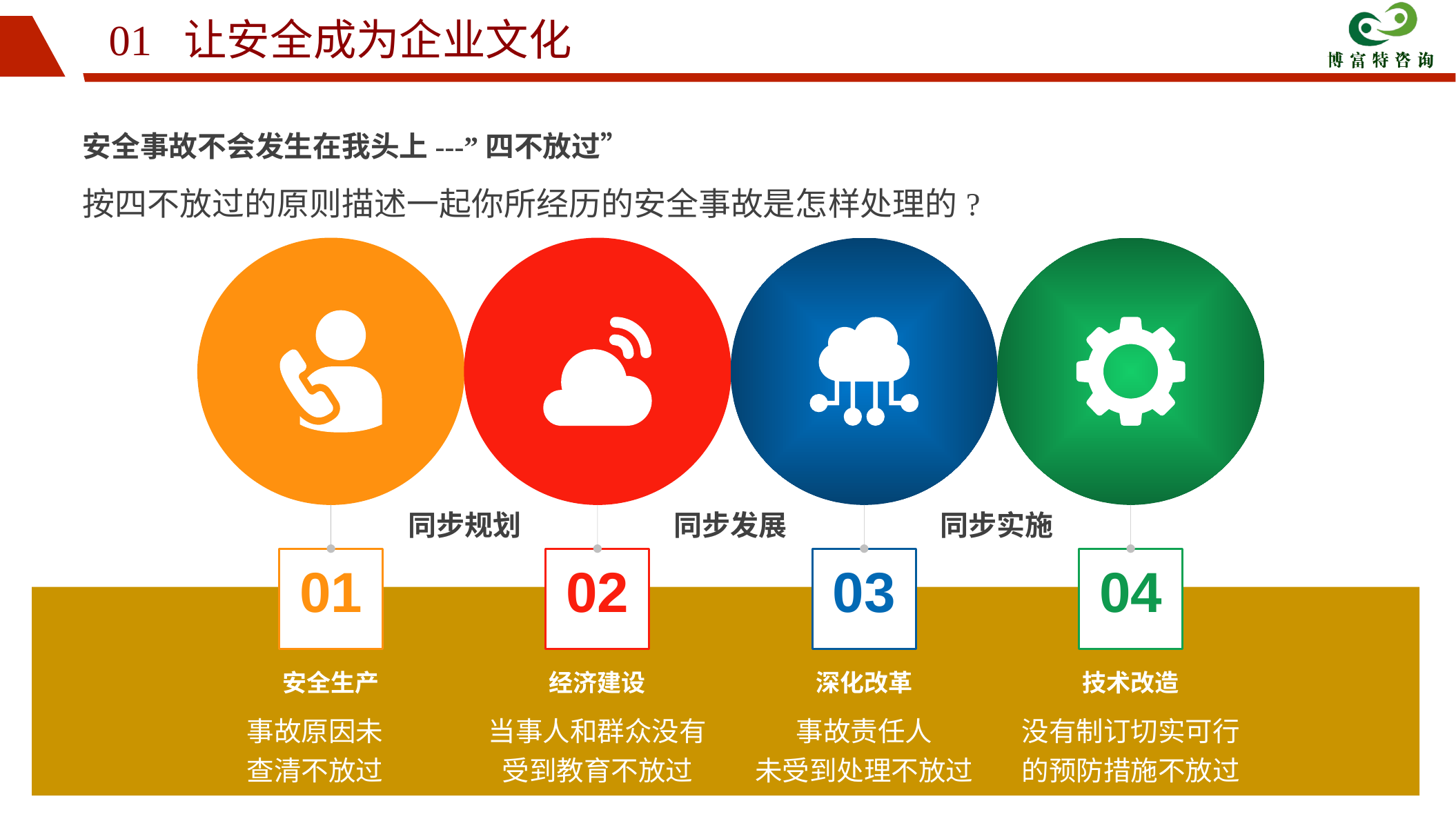

01  让安全成为企业文化

安全事故不会发生在我头上---”四不放过”
按四不放过的原则描述一起你所经历的安全事故是怎样处理的?

同步规划
同步发展
同步实施
01
02
03
04

安全生产
经济建设
深化改革
技术改造
事故原因未
查清不放过
当事人和群众没有受到教育不放过
事故责任人
未受到处理不放过
没有制订切实可行
的预防措施不放过